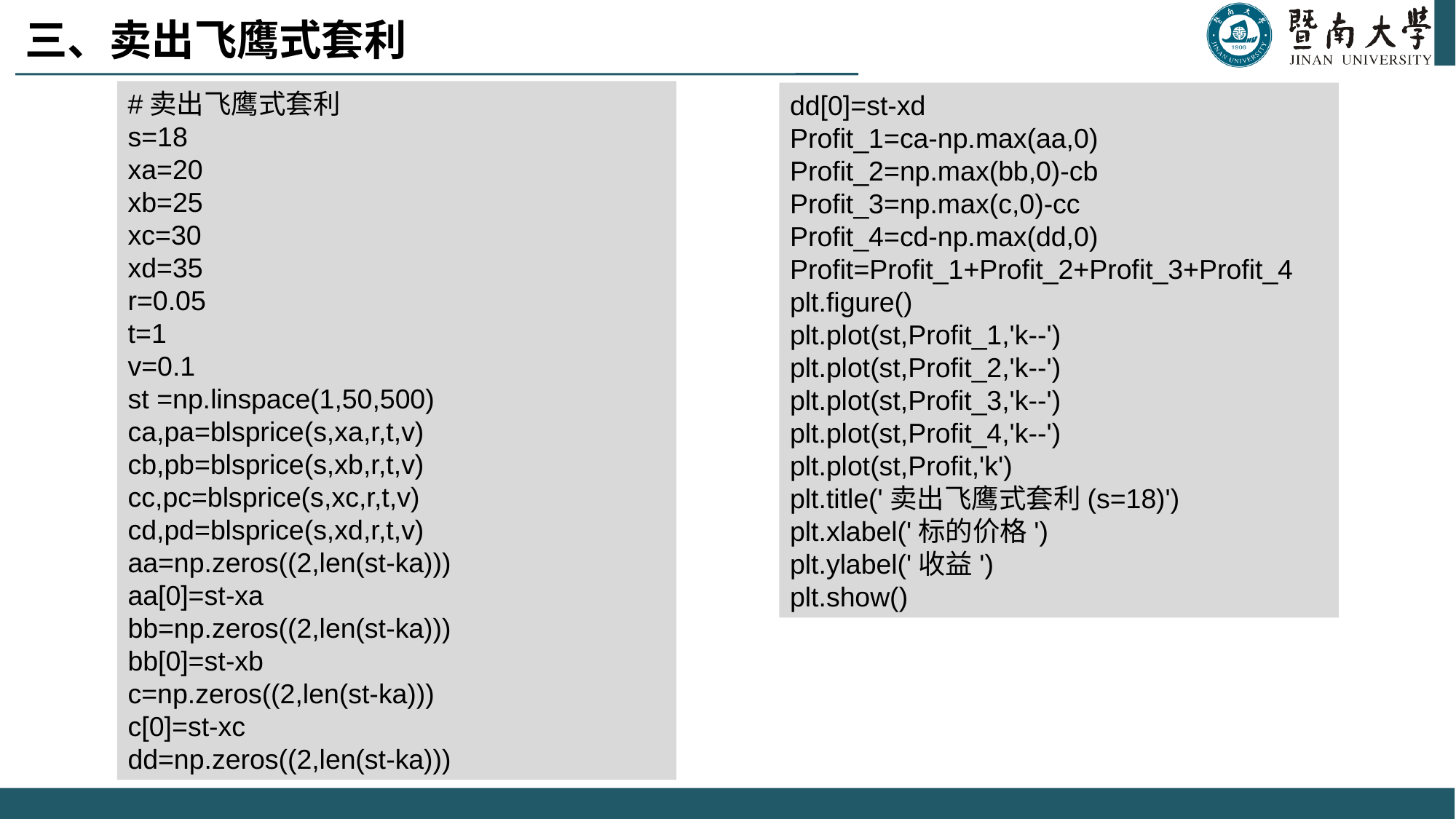

三、卖出飞鹰式套利
#卖出飞鹰式套利
s=18
xa=20
xb=25
xc=30
xd=35
r=0.05
t=1
v=0.1
st =np.linspace(1,50,500)
ca,pa=blsprice(s,xa,r,t,v)
cb,pb=blsprice(s,xb,r,t,v)
cc,pc=blsprice(s,xc,r,t,v)
cd,pd=blsprice(s,xd,r,t,v)
aa=np.zeros((2,len(st-ka)))
aa[0]=st-xa
bb=np.zeros((2,len(st-ka)))
bb[0]=st-xb
c=np.zeros((2,len(st-ka)))
c[0]=st-xc
dd=np.zeros((2,len(st-ka)))
dd[0]=st-xd
Profit_1=ca-np.max(aa,0)
Profit_2=np.max(bb,0)-cb
Profit_3=np.max(c,0)-cc
Profit_4=cd-np.max(dd,0)
Profit=Profit_1+Profit_2+Profit_3+Profit_4
plt.figure()
plt.plot(st,Profit_1,'k--')
plt.plot(st,Profit_2,'k--')
plt.plot(st,Profit_3,'k--')
plt.plot(st,Profit_4,'k--')
plt.plot(st,Profit,'k')
plt.title('卖出飞鹰式套利(s=18)')
plt.xlabel('标的价格')
plt.ylabel('收益')
plt.show()